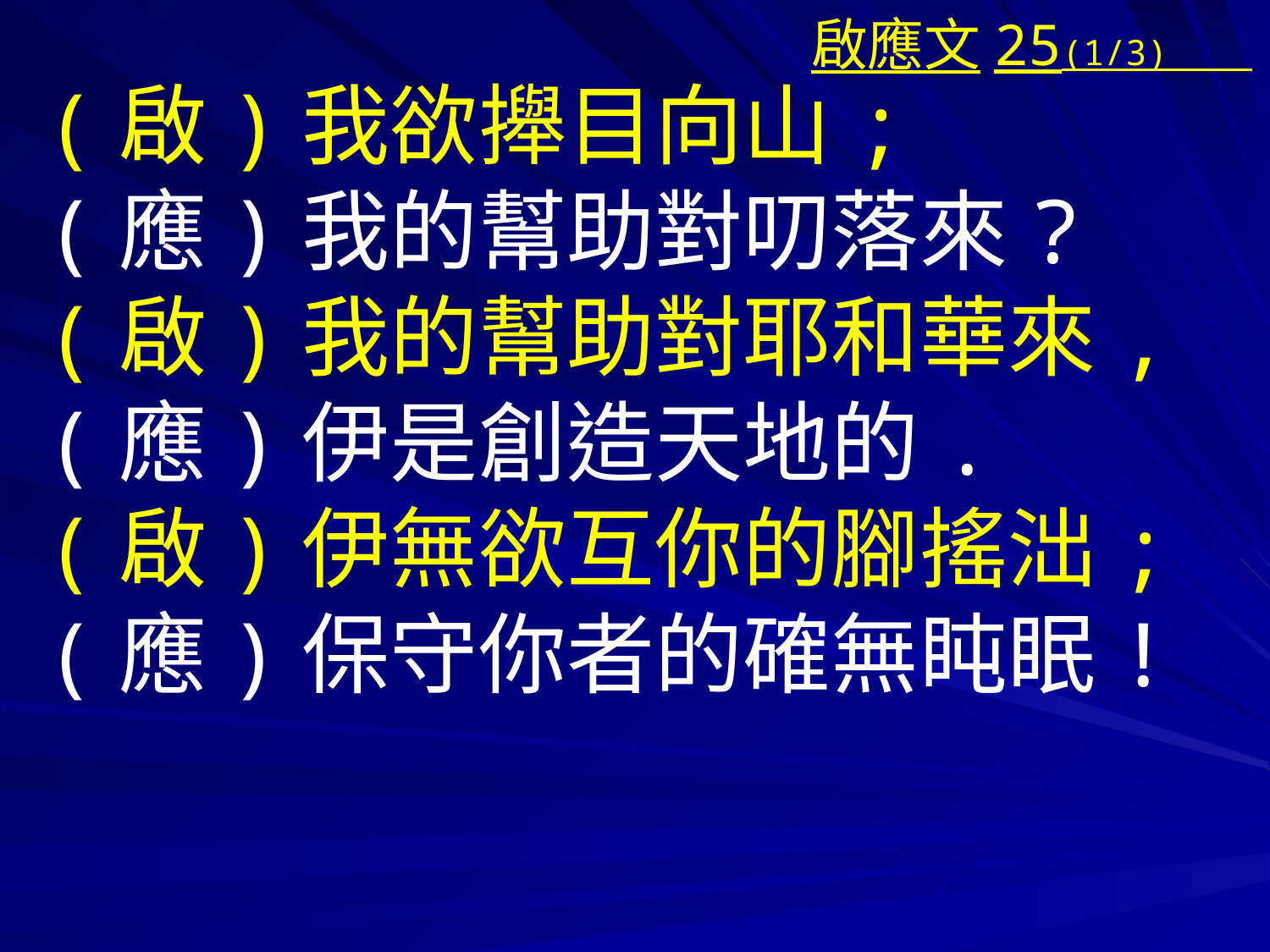

# 啟應文25(1/3)
(啟)我欲攑目向山;
(應)我的幫助對叨落來?
(啟)我的幫助對耶和華來,
(應)伊是創造天地的.
(啟)伊無欲互你的腳搖泏;
(應)保守你者的確無盹眠!